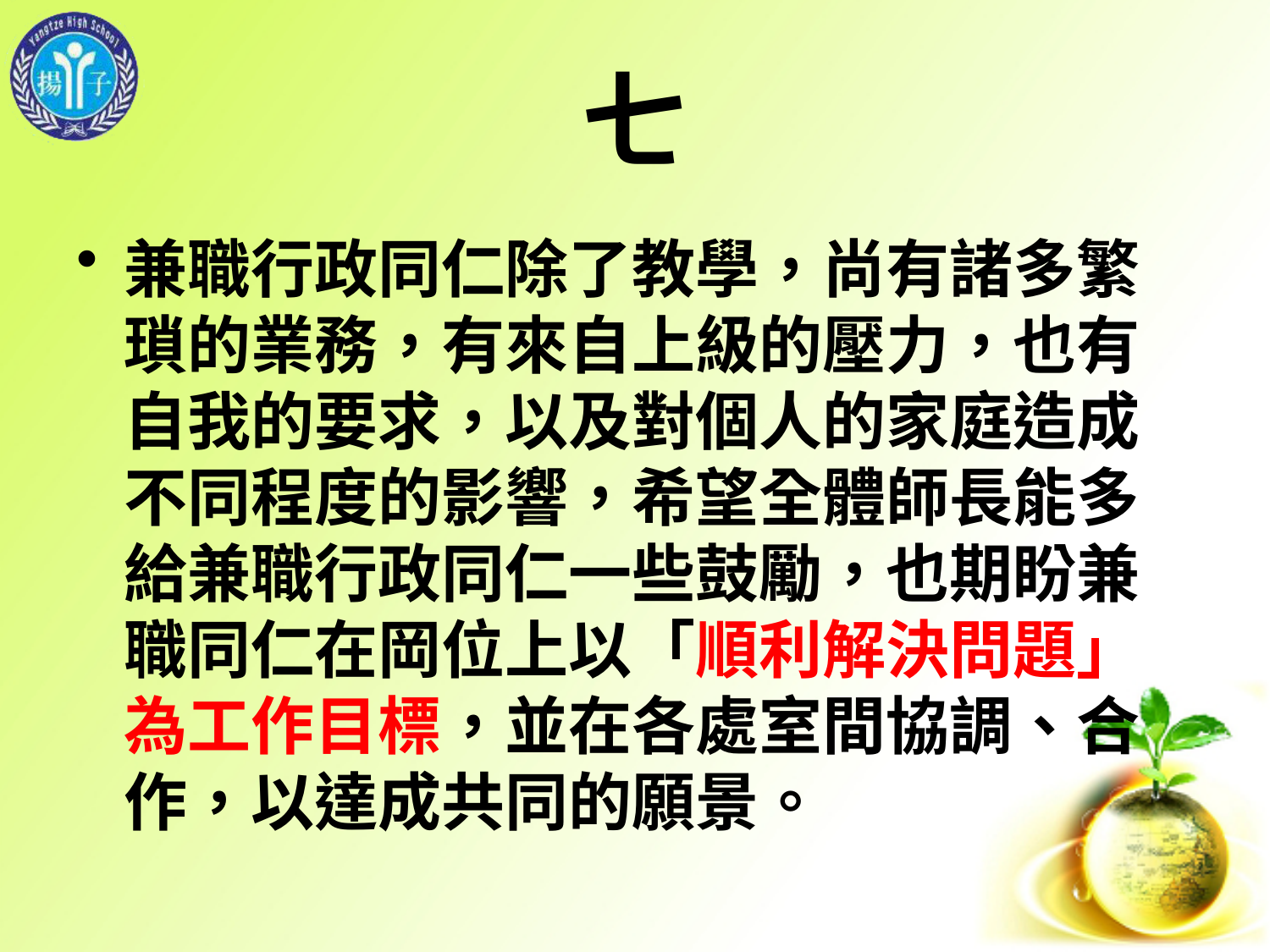

# 七
兼職行政同仁除了教學，尚有諸多繁瑣的業務，有來自上級的壓力，也有自我的要求，以及對個人的家庭造成不同程度的影響，希望全體師長能多給兼職行政同仁一些鼓勵，也期盼兼職同仁在岡位上以「順利解決問題」為工作目標，並在各處室間協調、合作，以達成共同的願景。